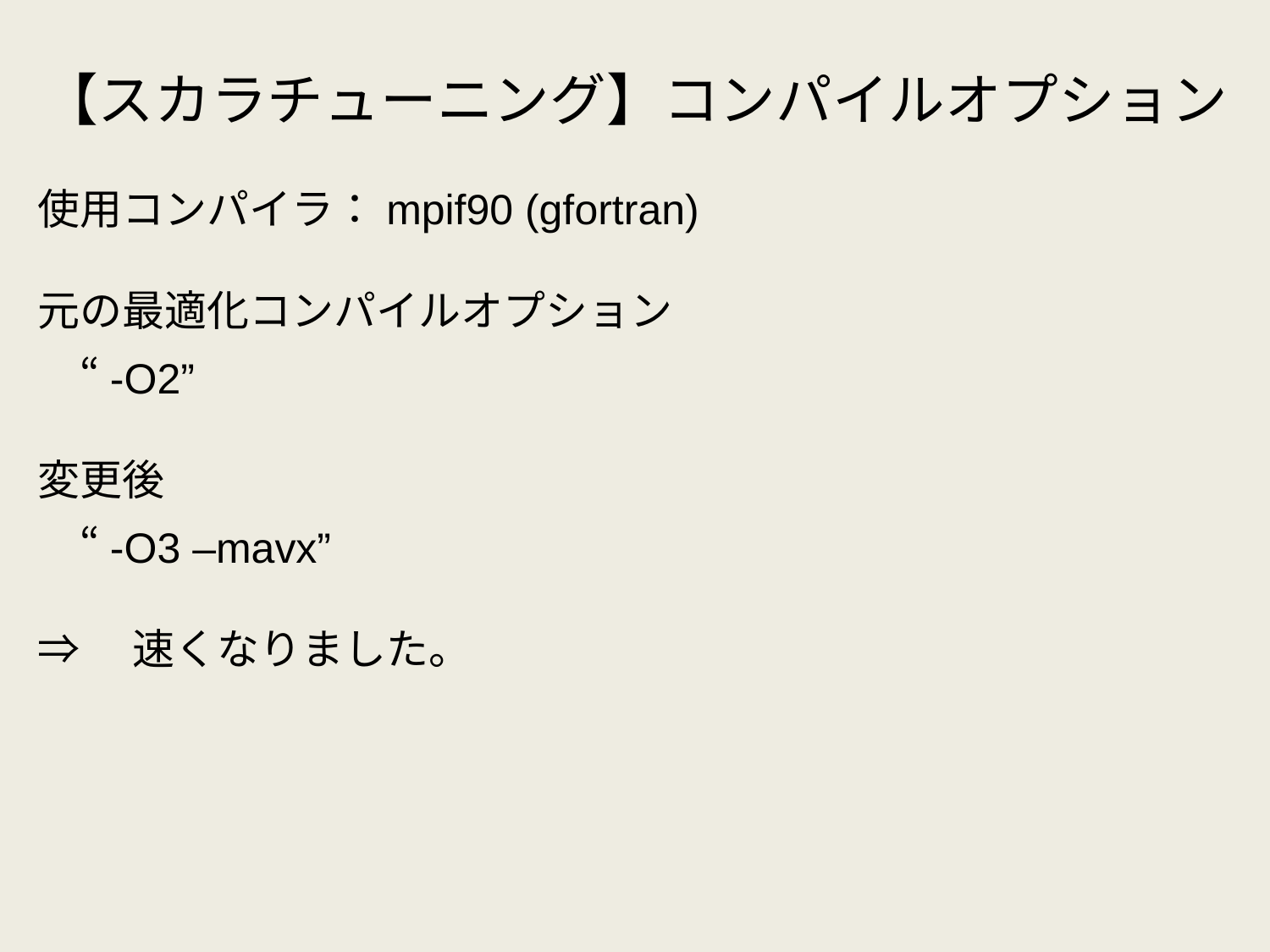

# 【スカラチューニング】コンパイルオプション
使用コンパイラ：mpif90 (gfortran)

元の最適化コンパイルオプション

　“-O2”

変更後

　“-O3 –mavx”

⇒　速くなりました。